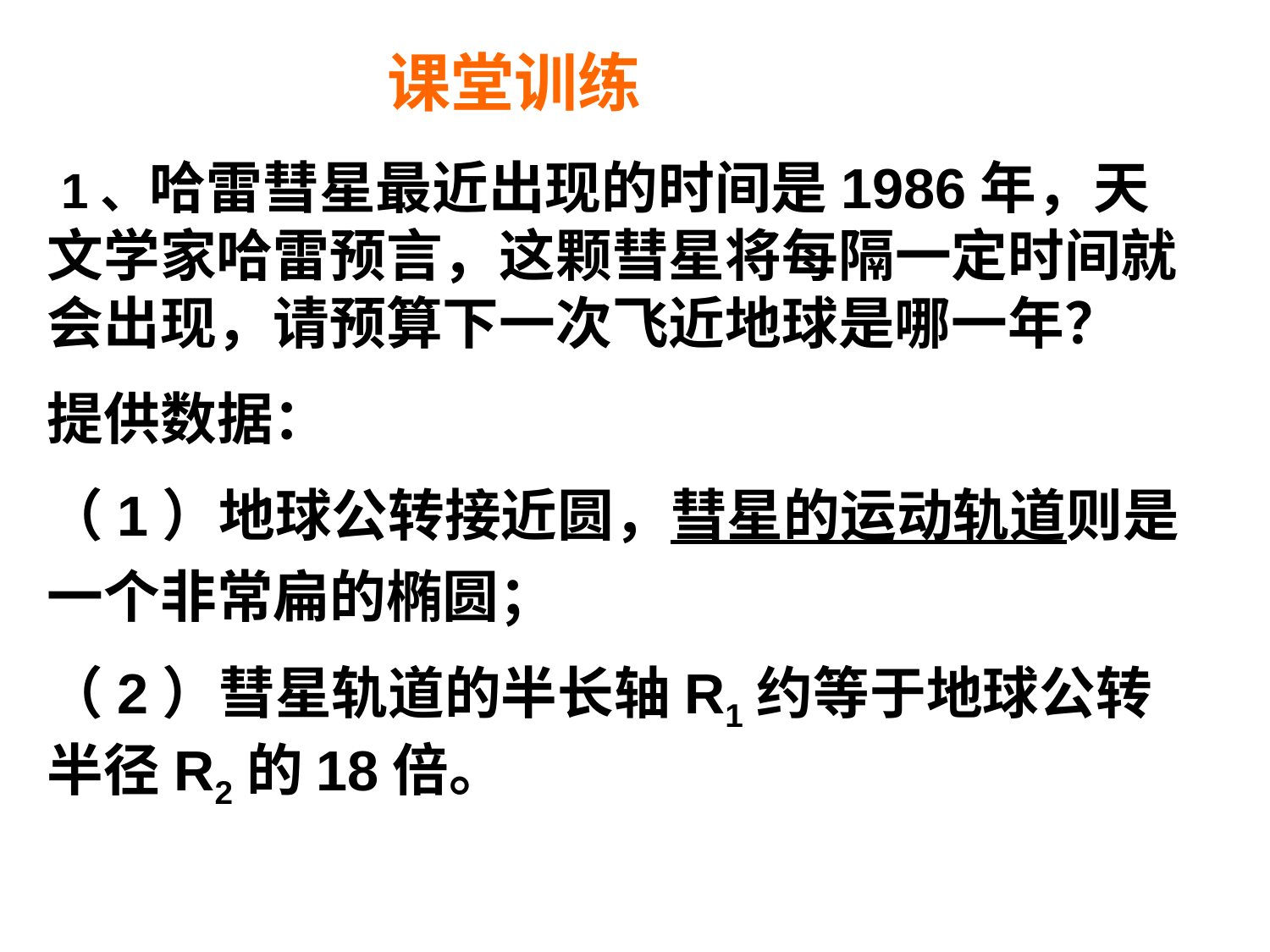

课堂训练
 1、哈雷彗星最近出现的时间是1986年，天文学家哈雷预言，这颗彗星将每隔一定时间就会出现，请预算下一次飞近地球是哪一年？
提供数据：
（1）地球公转接近圆，彗星的运动轨道则是一个非常扁的椭圆；
（2）彗星轨道的半长轴R1约等于地球公转半径R2的18倍。